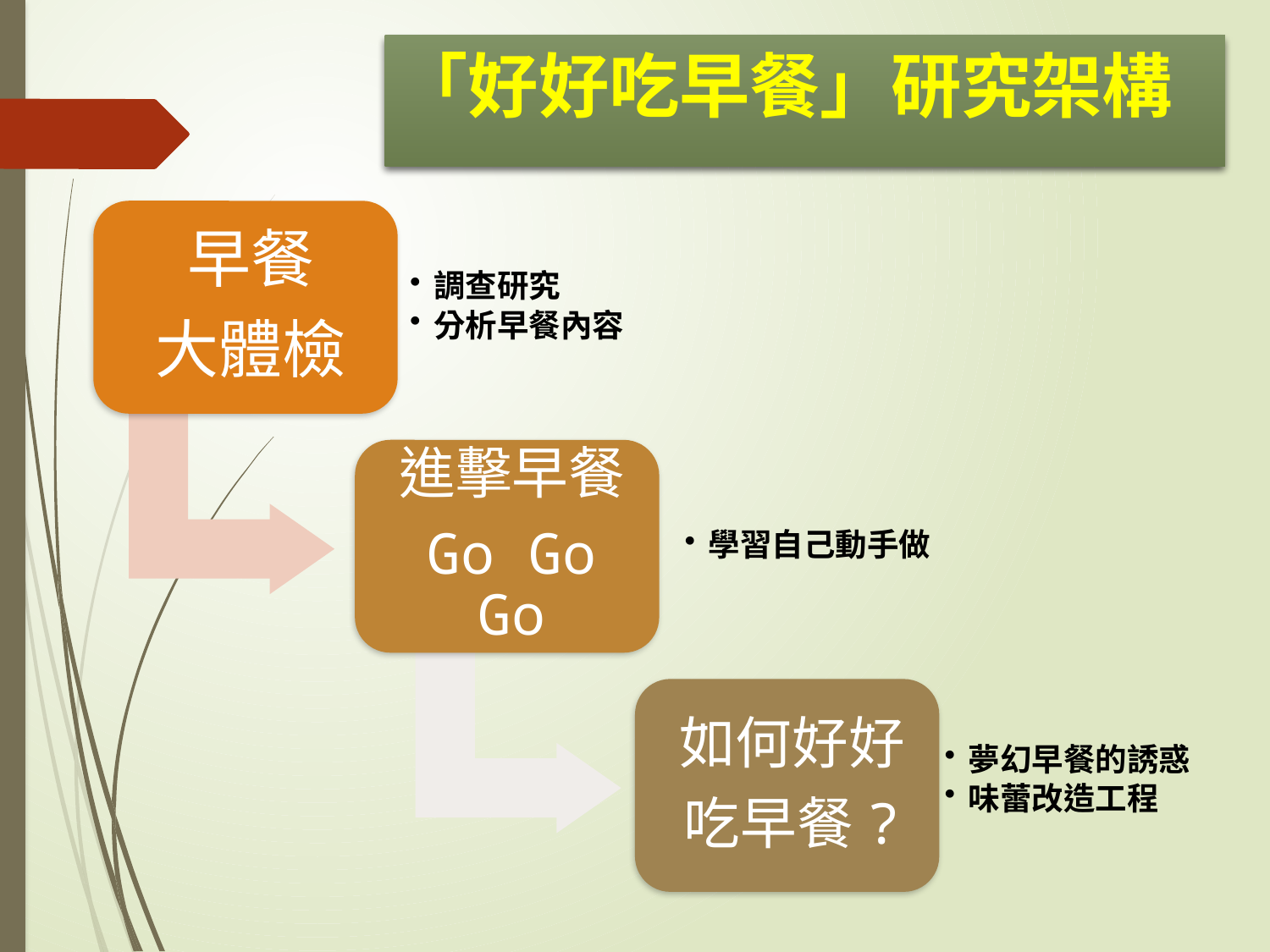

# 「好好吃早餐」研究架構
早餐
大體檢
調查研究
分析早餐內容
進擊早餐
Go Go Go
學習自己動手做
如何好好
吃早餐?
夢幻早餐的誘惑
味蕾改造工程